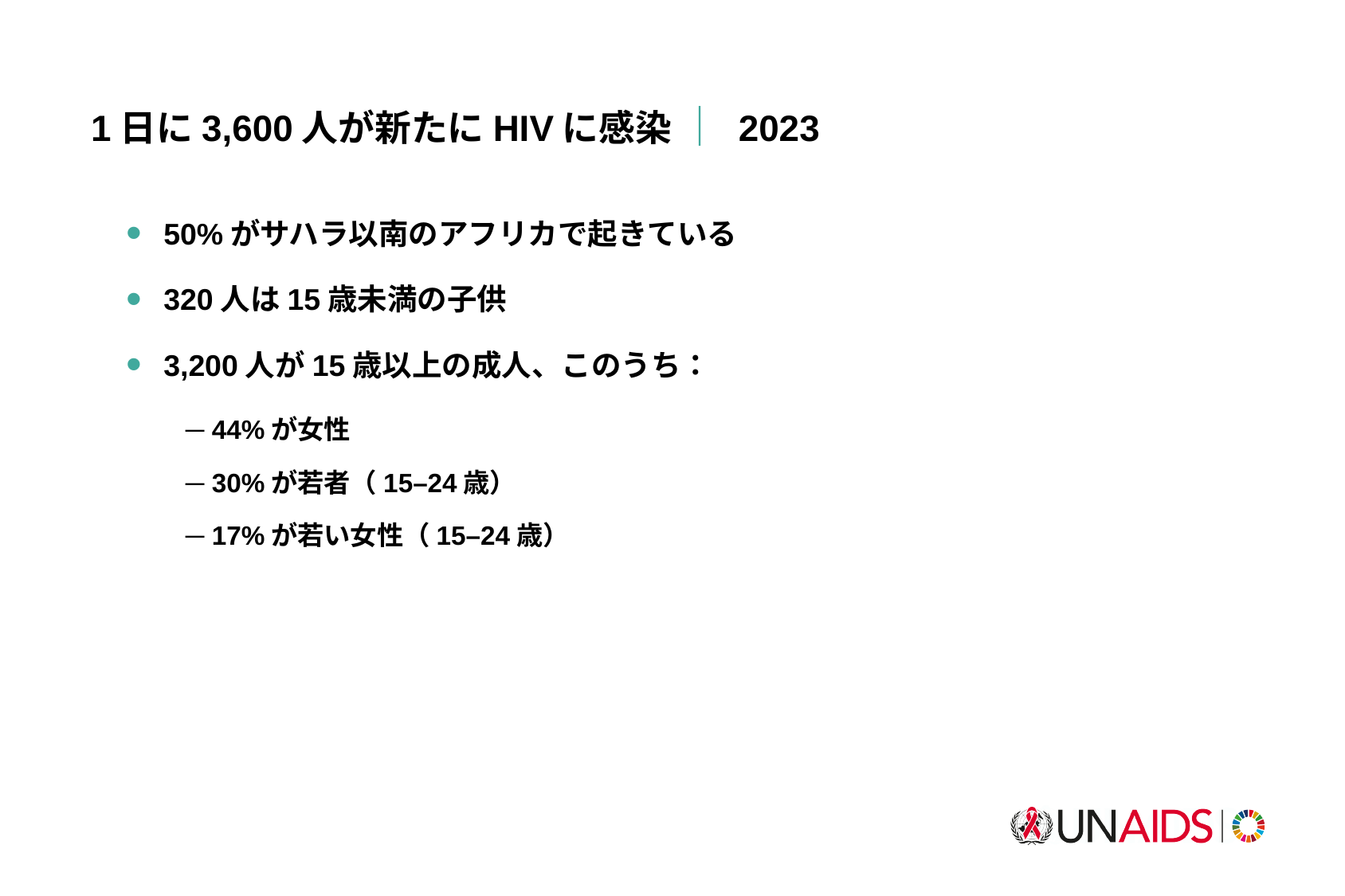

1日に3,600人が新たにHIVに感染 ｜ 2023
50%がサハラ以南のアフリカで起きている
320人は15歳未満の子供
3,200人が15歳以上の成人、このうち：
─ 44%が女性
─ 30%が若者（15–24歳）
─ 17%が若い女性（15–24歳）